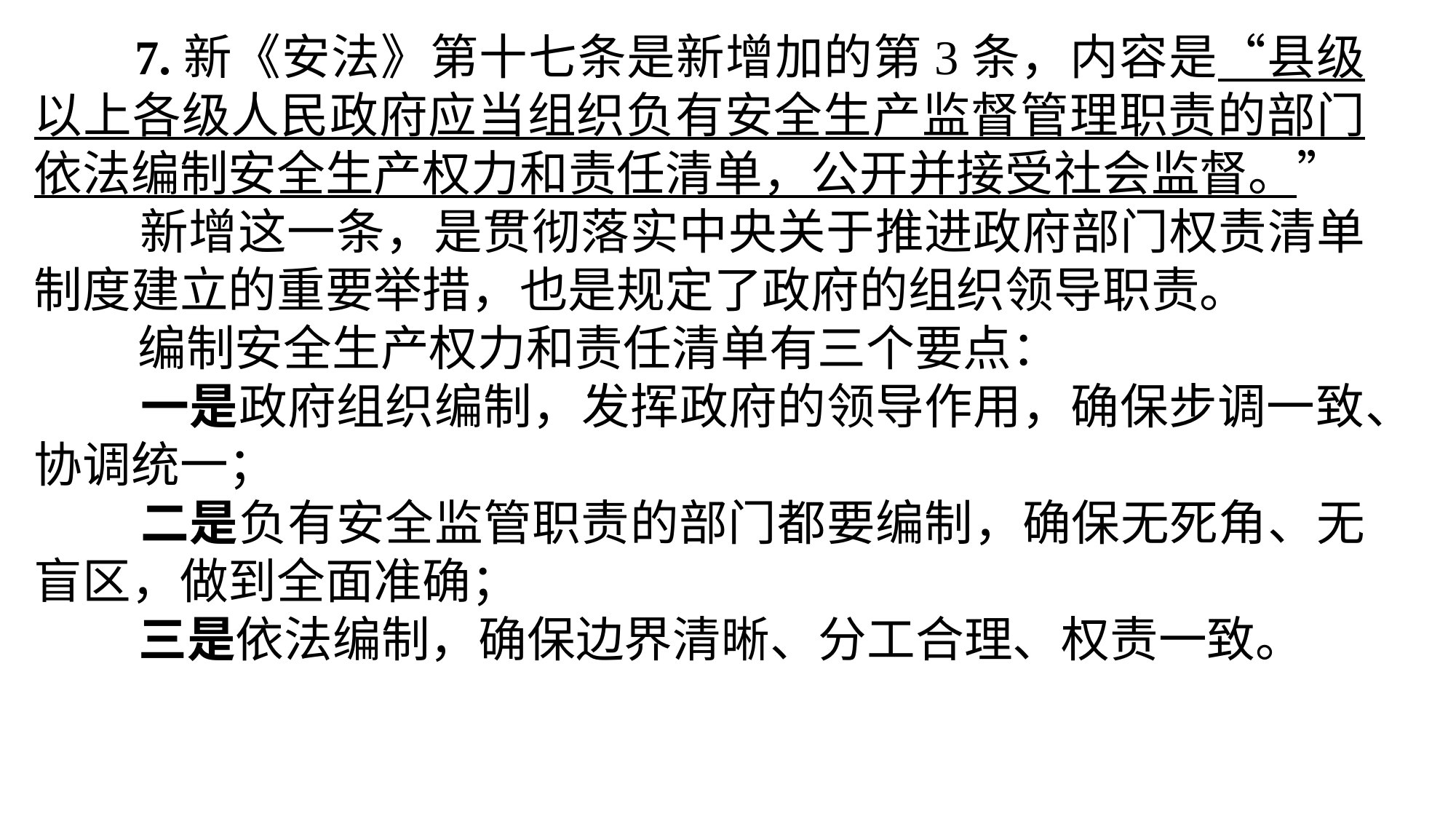

7.新《安法》第十七条是新增加的第3条，内容是“县级以上各级人民政府应当组织负有安全生产监督管理职责的部门依法编制安全生产权力和责任清单，公开并接受社会监督。”
    新增这一条，是贯彻落实中央关于推进政府部门权责清单制度建立的重要举措，也是规定了政府的组织领导职责。
    编制安全生产权力和责任清单有三个要点：
    一是政府组织编制，发挥政府的领导作用，确保步调一致、协调统一；
    二是负有安全监管职责的部门都要编制，确保无死角、无盲区，做到全面准确；
    三是依法编制，确保边界清晰、分工合理、权责一致。